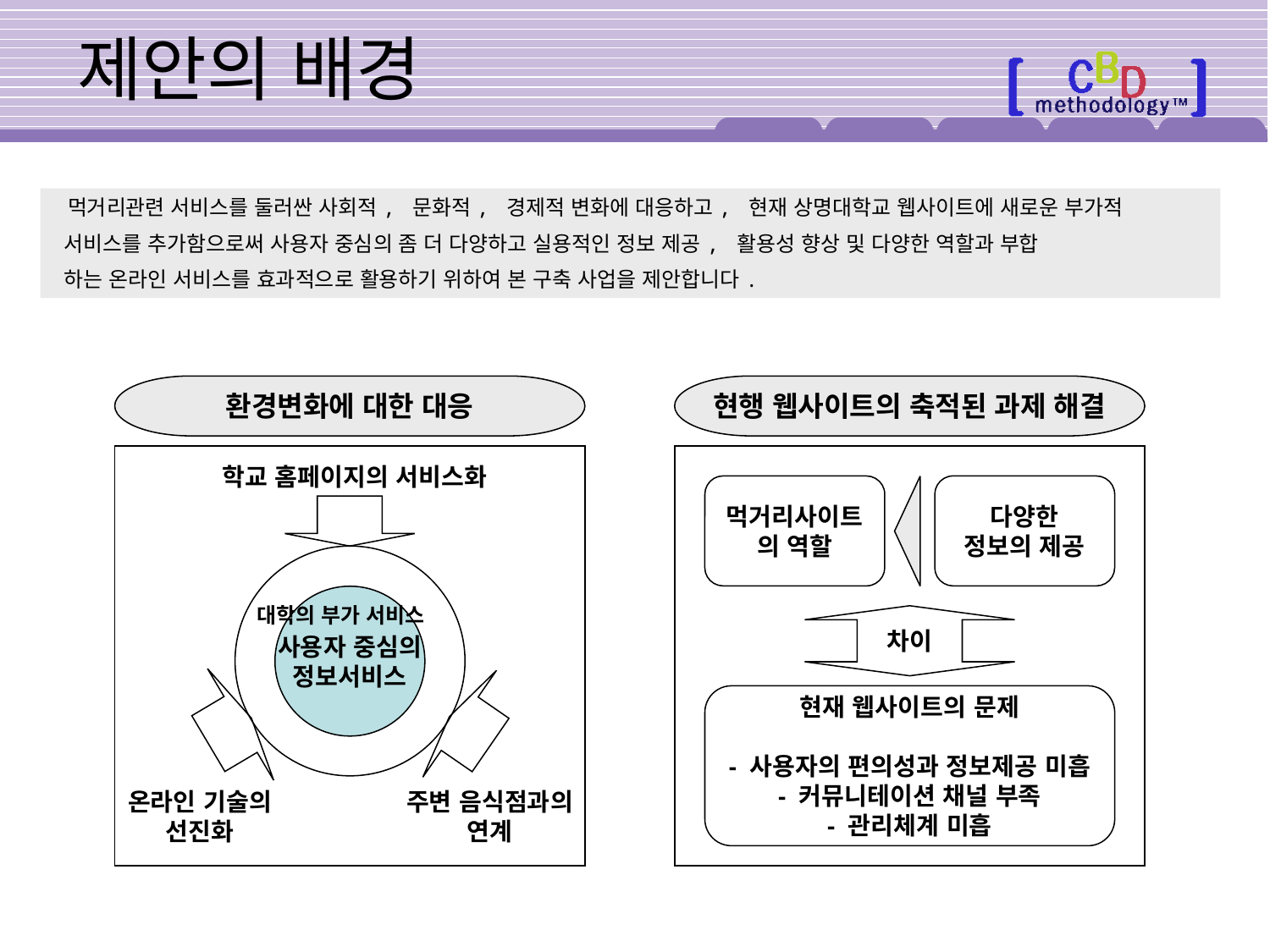

제안의 배경
  먹거리관련 서비스를 둘러싼 사회적, 문화적, 경제적 변화에 대응하고, 현재 상명대학교 웹사이트에 새로운 부가적
 서비스를 추가함으로써 사용자 중심의 좀 더 다양하고 실용적인 정보 제공, 활용성 향상 및 다양한 역할과 부합
 하는 온라인 서비스를 효과적으로 활용하기 위하여 본 구축 사업을 제안합니다.
환경변화에 대한 대응

학교 홈페이지의 서비스화
온라인 기술의
선진화
주변 음식점과의
연계

사용자 중심의
정보서비스

현행 웹사이트의 축적된 과제 해결

먹거리사이트
의 역할
다양한
정보의 제공

차이
현재 웹사이트의 문제

- 사용자의 편의성과 정보제공 미흡
- 커뮤니테이션 채널 부족
- 관리체계 미흡
대학의 부가 서비스